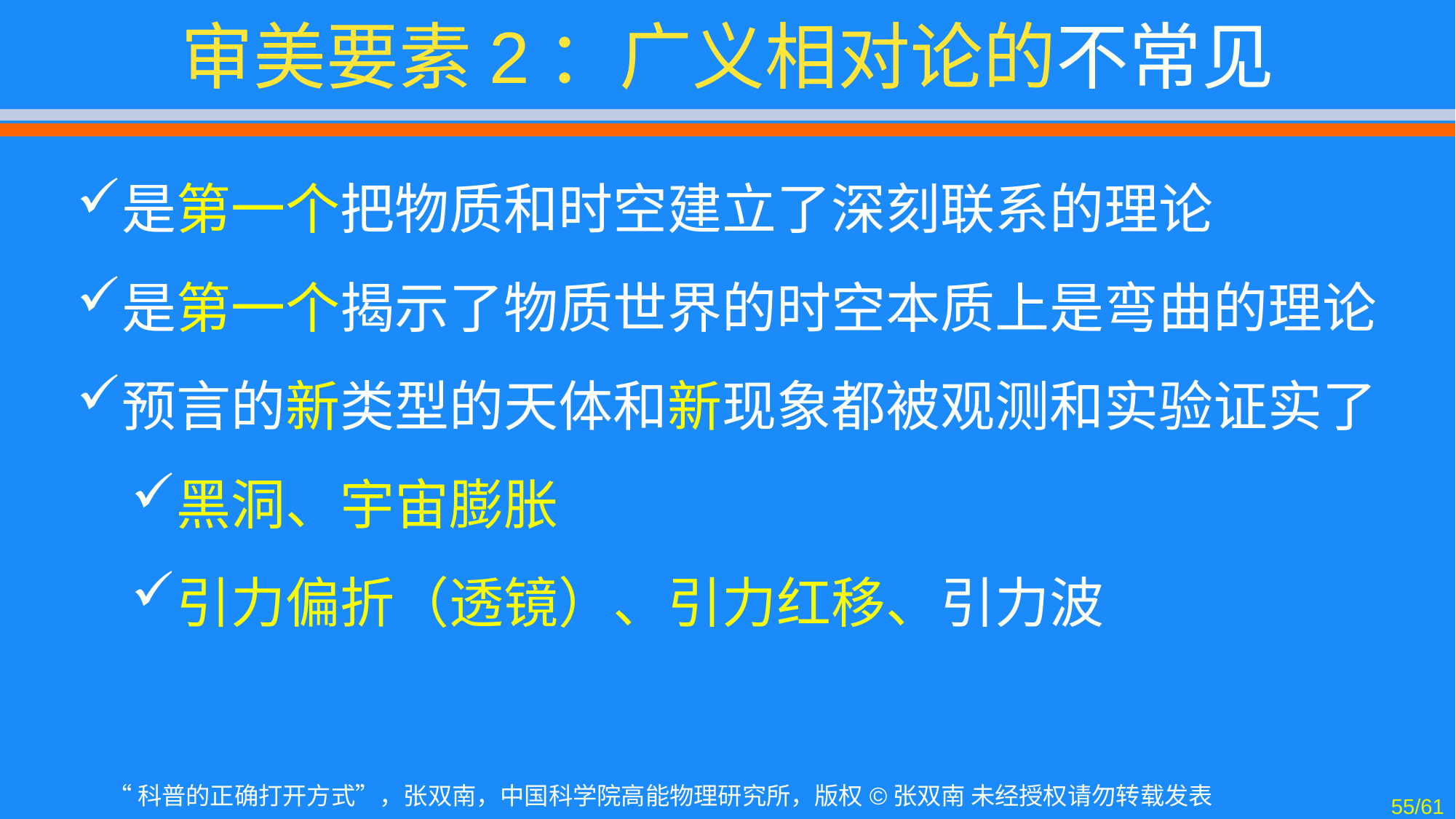

# 审美要素2：广义相对论的不常见
是第一个把物质和时空建立了深刻联系的理论
是第一个揭示了物质世界的时空本质上是弯曲的理论
预言的新类型的天体和新现象都被观测和实验证实了
黑洞、宇宙膨胀
引力偏折（透镜）、引力红移、引力波
55/61